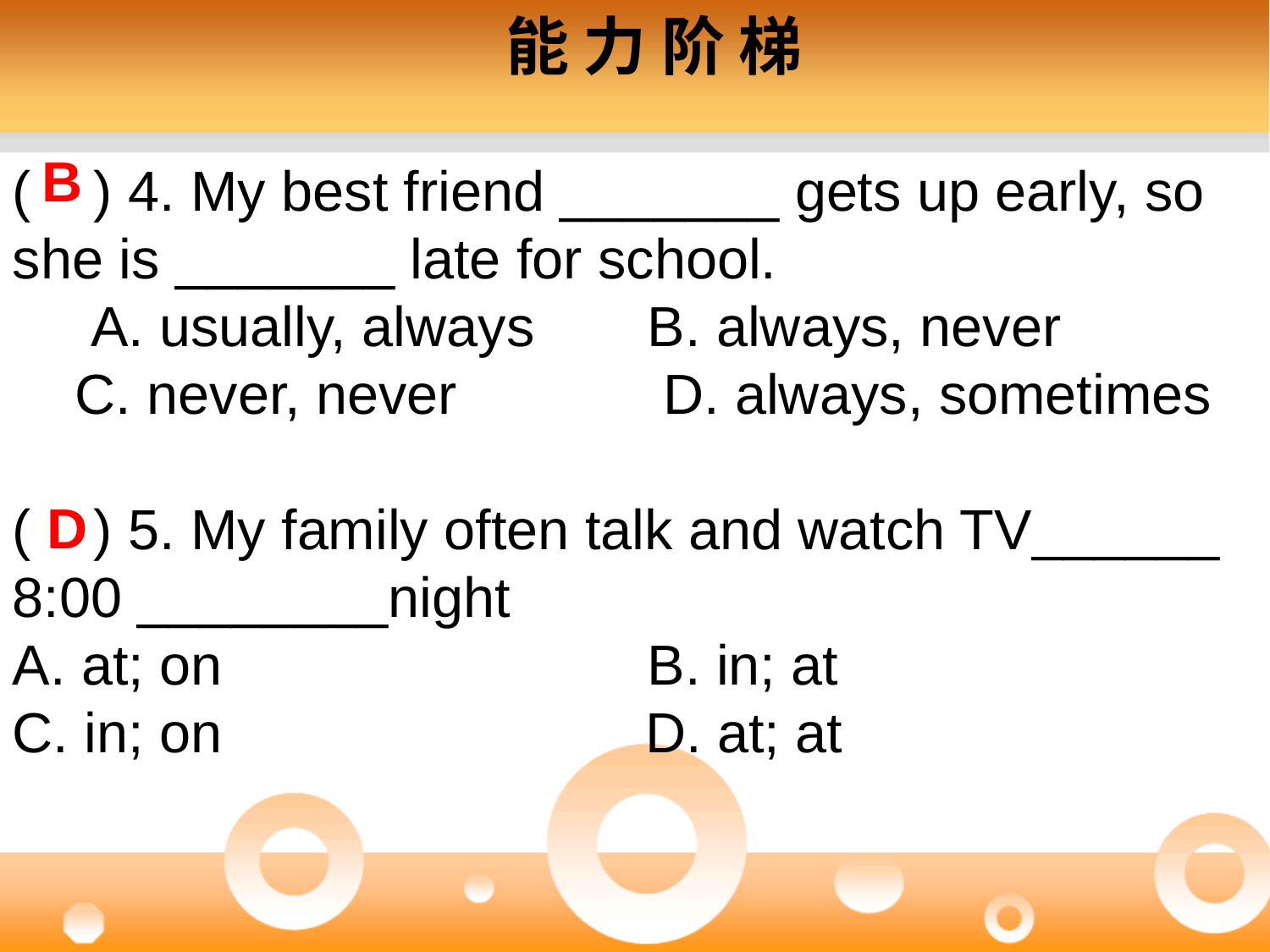

能 力 阶 梯
B
(    ) 4. My best friend _______ gets up early, so she is _______ late for school.
     A. usually, always	B. always, never
    C. never, never		 D. always, sometimes

(    ) 5. My family often talk and watch TV______ 8:00 ________night
A. at; on				B. in; at
C. in; on  			        D. at; at
D